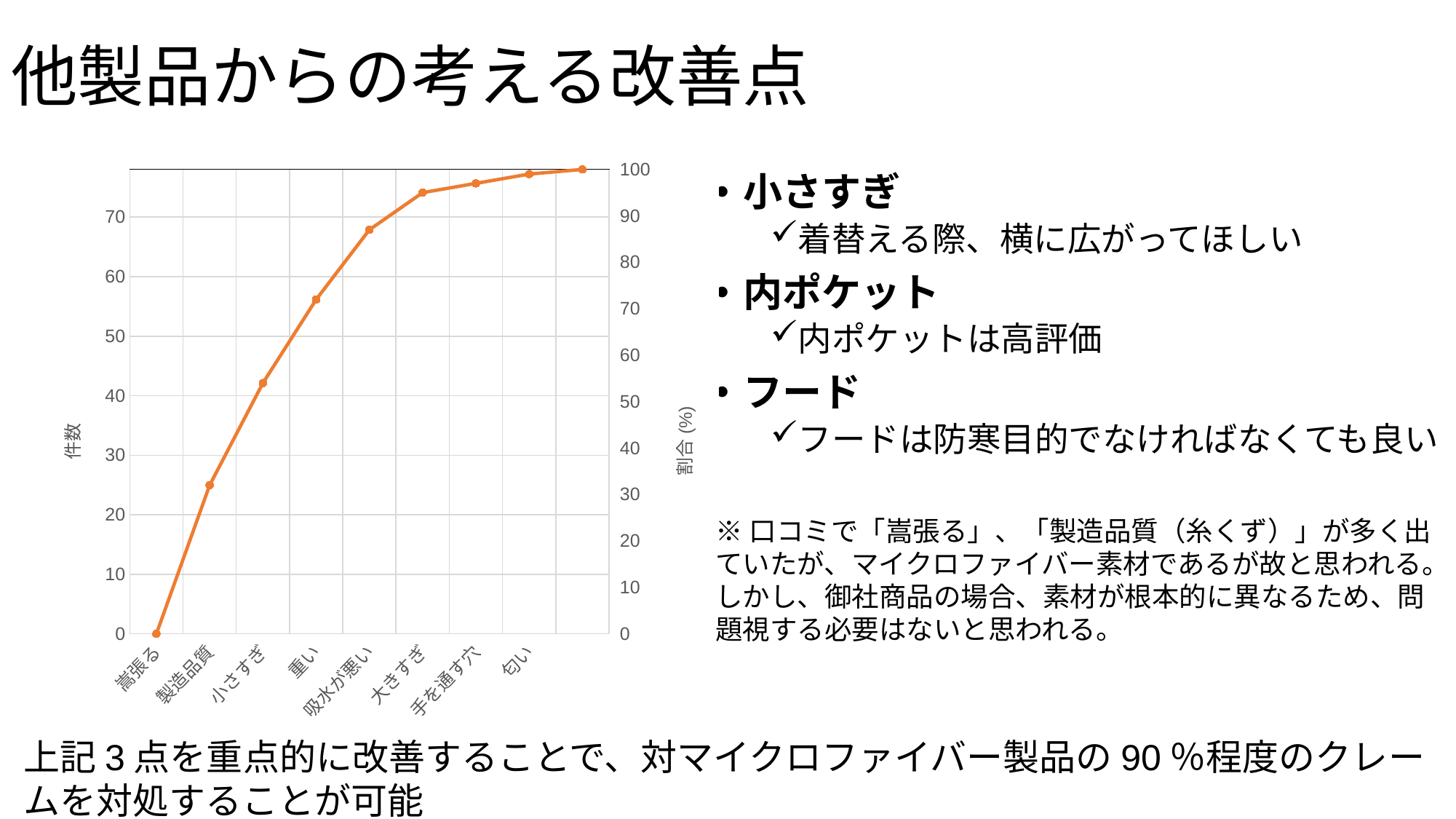

# 他製品からの考える改善点

### Chart

| Category |  | 0 |
|---|---|---|
| 嵩張る | 25.0 | 0.0 |
| 製造品質 | 17.0 | 32.0 |
| 小さすぎ | 14.0 | 54.0 |
| 重い | 12.0 | 72.0 |
| 吸水が悪い | 6.0 | 87.0 |
| 大きすぎ | 2.0 | 95.0 |
| 手を通す穴 | 1.0 | 97.0 |
| 匂い | 1.0 | 99.0 |
小さすぎ
着替える際、横に広がってほしい
内ポケット
内ポケットは高評価
フード
フードは防寒目的でなければなくても良い
※口コミで「嵩張る」、「製造品質（糸くず）」が多く出ていたが、マイクロファイバー素材であるが故と思われる。
しかし、御社商品の場合、素材が根本的に異なるため、問題視する必要はないと思われる。
上記3点を重点的に改善することで、対マイクロファイバー製品の90％程度のクレームを対処することが可能